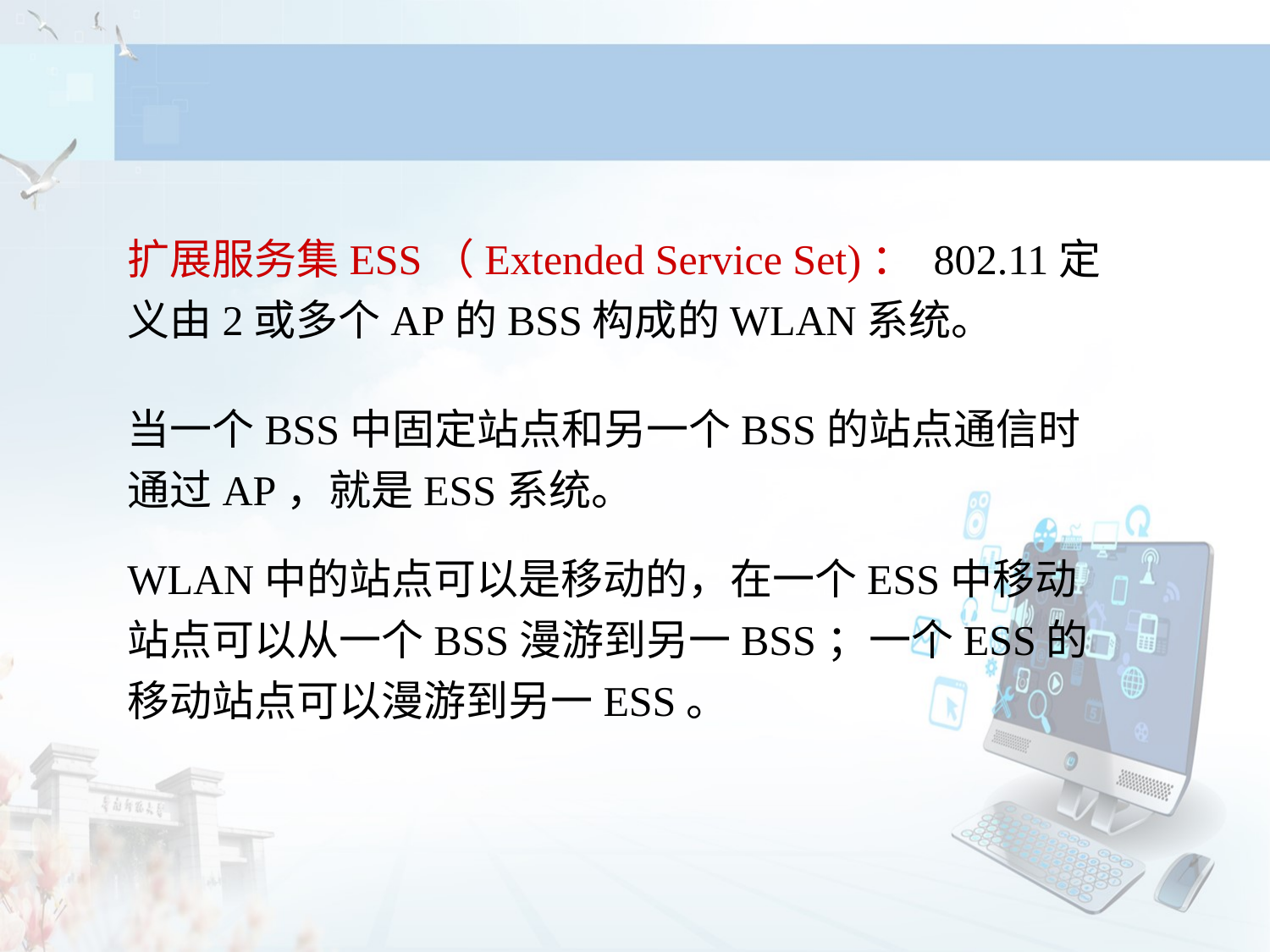

扩展服务集ESS（Extended Service Set)： 802.11定义由2或多个AP的BSS构成的WLAN系统。
当一个BSS中固定站点和另一个BSS的站点通信时通过AP，就是ESS系统。
WLAN中的站点可以是移动的，在一个ESS中移动站点可以从一个BSS漫游到另一BSS；一个ESS的移动站点可以漫游到另一ESS。